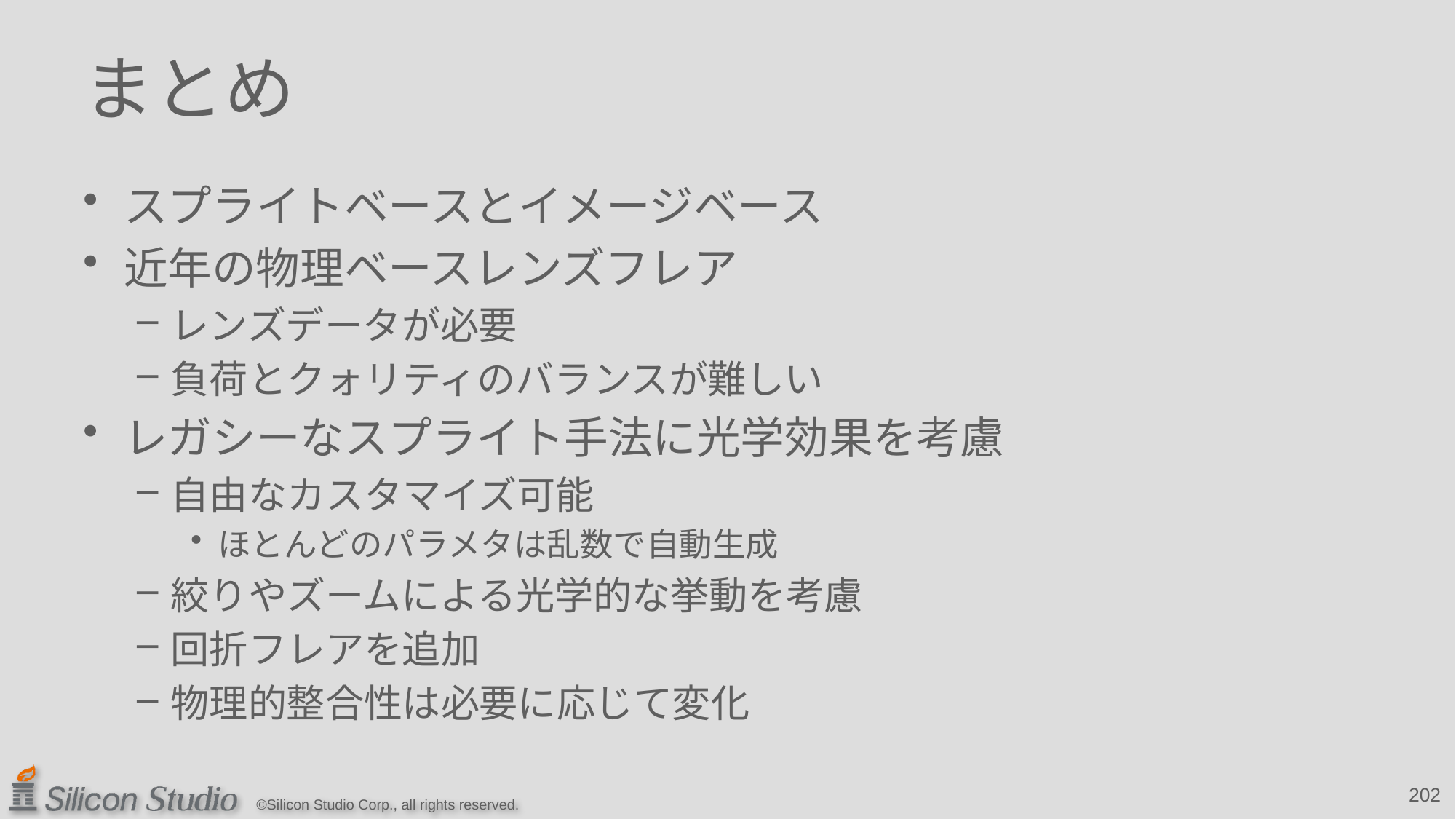

# まとめ
スプライトベースとイメージベース
近年の物理ベースレンズフレア
レンズデータが必要
負荷とクォリティのバランスが難しい
レガシーなスプライト手法に光学効果を考慮
自由なカスタマイズ可能
ほとんどのパラメタは乱数で自動生成
絞りやズームによる光学的な挙動を考慮
回折フレアを追加
物理的整合性は必要に応じて変化
202